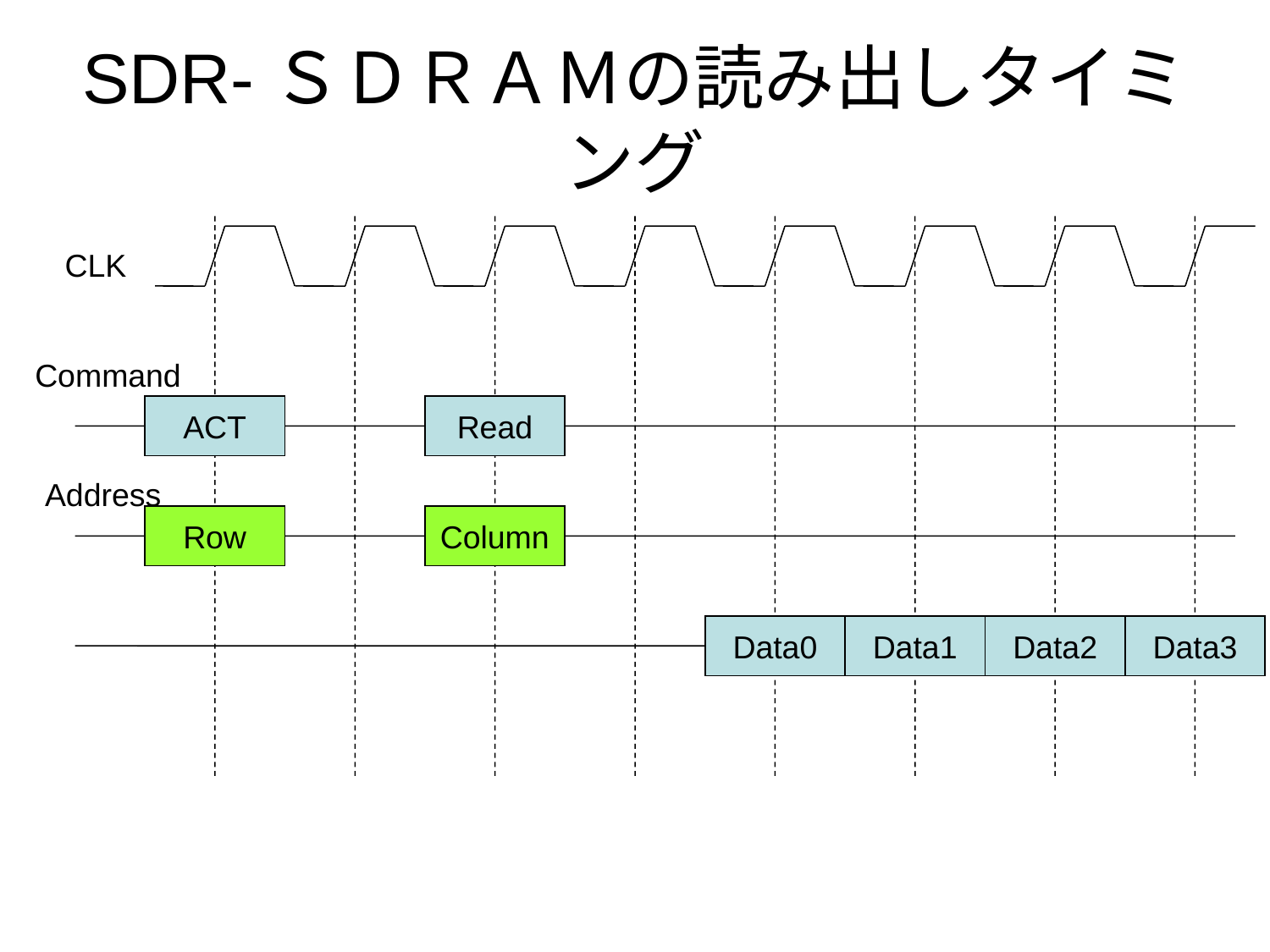

# SDR-ＳＤＲＡＭの読み出しタイミング

CLK

Command
ACT
Read

Address
Row
Column

Data0
Data1
Data2
Data3